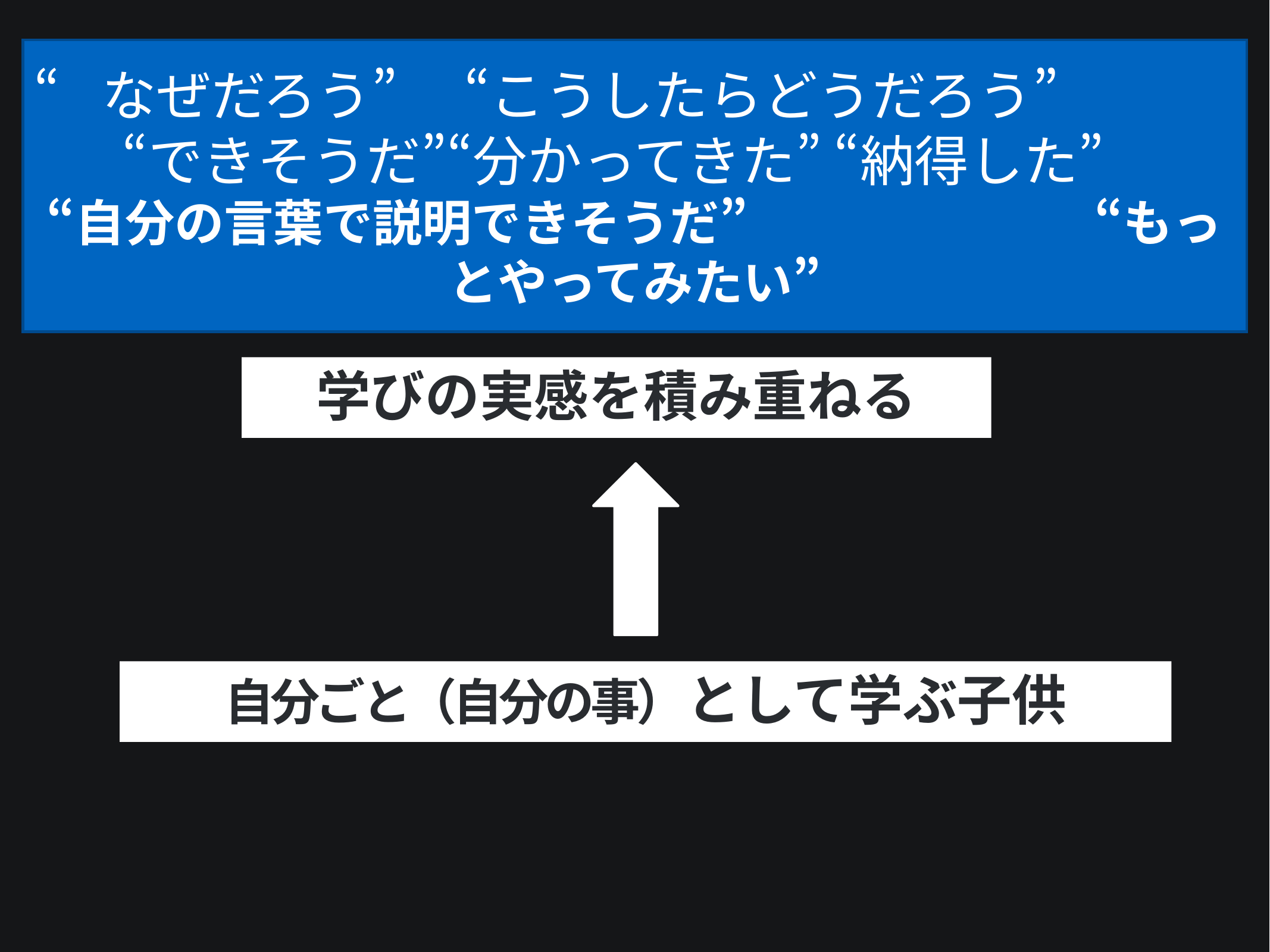

“なぜだろう” 　“こうしたらどうだろう” 　　　　 “できそうだ”“分かってきた” “納得した”　　“自分の言葉で説明できそうだ”　　　　　　　“もっとやってみたい”
学びの実感を積み重ねる

自分ごと（自分の事）として学ぶ子供